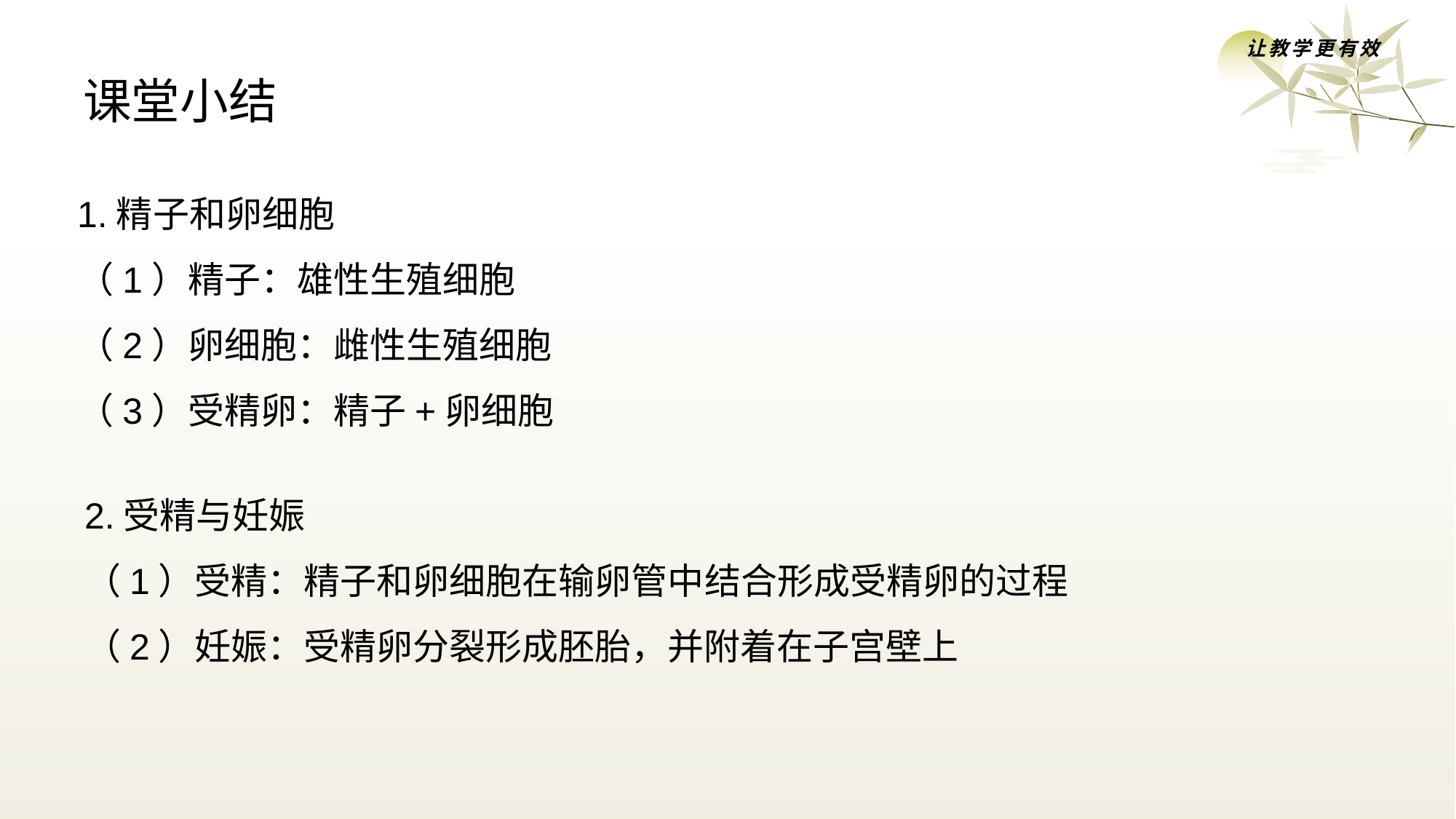

让教学更有效
# 课堂小结
1.精子和卵细胞
（1）精子：雄性生殖细胞
（2）卵细胞：雌性生殖细胞
（3）受精卵：精子+卵细胞

2.受精与妊娠
（1）受精：精子和卵细胞在输卵管中结合形成受精卵的过程
（2）妊娠：受精卵分裂形成胚胎，并附着在子宫壁上